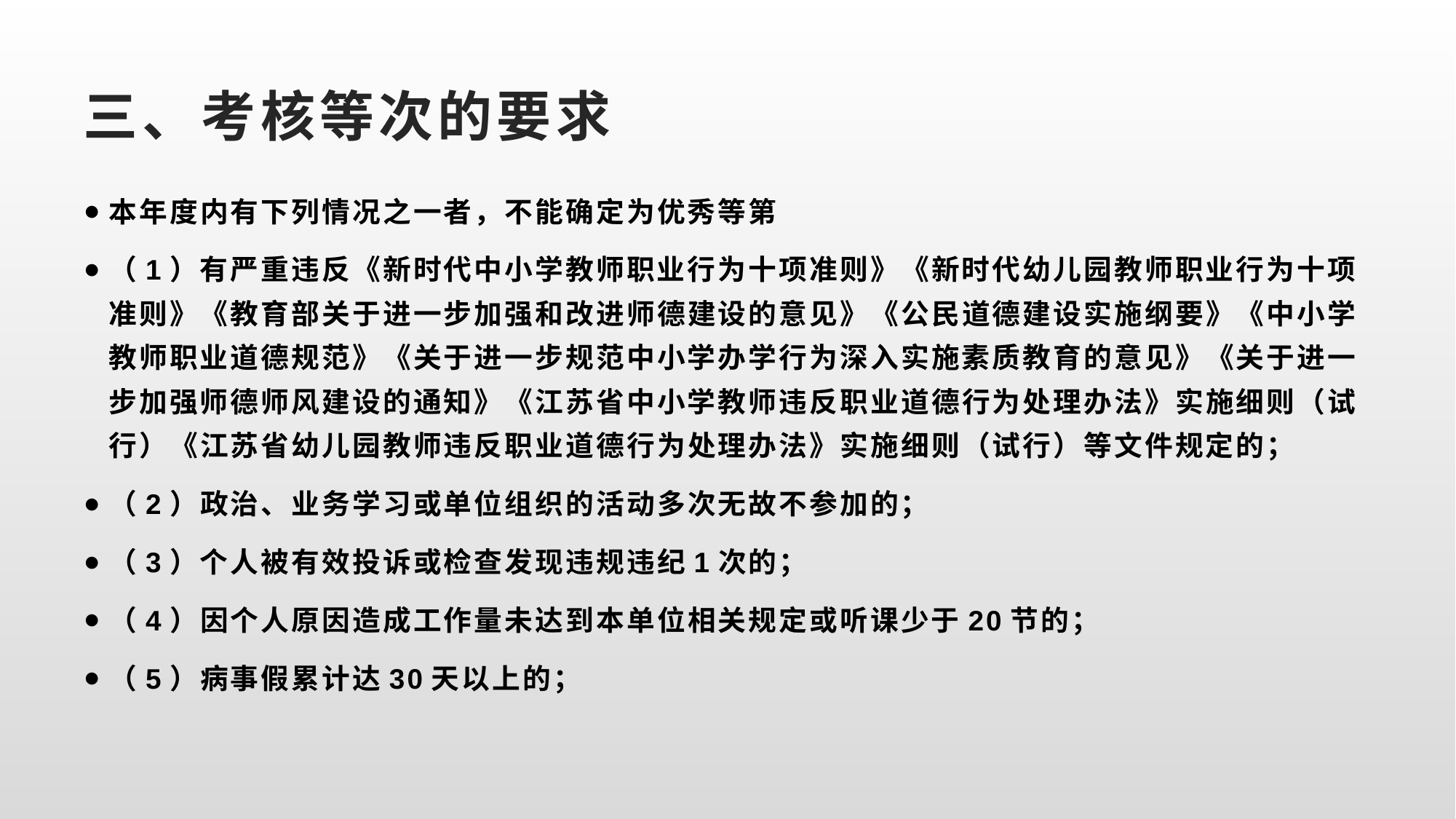

# 三、考核等次的要求
本年度内有下列情况之一者，不能确定为优秀等第
（1）有严重违反《新时代中小学教师职业行为十项准则》《新时代幼儿园教师职业行为十项准则》《教育部关于进一步加强和改进师德建设的意见》《公民道德建设实施纲要》《中小学教师职业道德规范》《关于进一步规范中小学办学行为深入实施素质教育的意见》《关于进一步加强师德师风建设的通知》《江苏省中小学教师违反职业道德行为处理办法》实施细则（试行）《江苏省幼儿园教师违反职业道德行为处理办法》实施细则（试行）等文件规定的；
（2）政治、业务学习或单位组织的活动多次无故不参加的；
（3）个人被有效投诉或检查发现违规违纪1次的；
（4）因个人原因造成工作量未达到本单位相关规定或听课少于20节的；
（5）病事假累计达30天以上的；